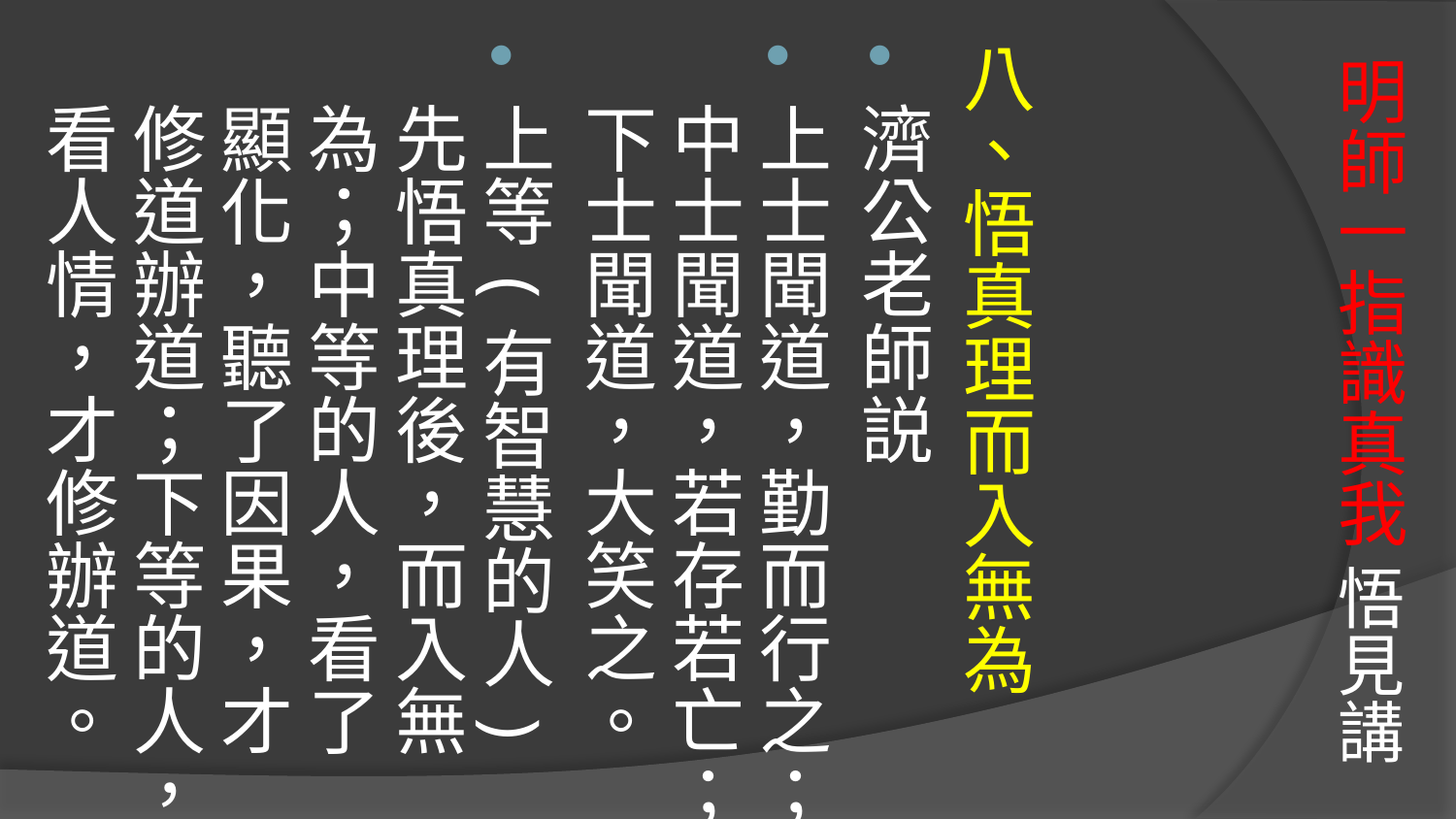

八、悟真理而入無為
濟公老師説
上士聞道，勤而行之；中士聞道，若存若亡；下士聞道，大笑之。
上等(有智慧的人)先悟真理後，而入無為；中等的人，看了顯化，聽了因果，才修道辦道；下等的人，看人情，才修辦道。
# 明師一指識真我 悟見講